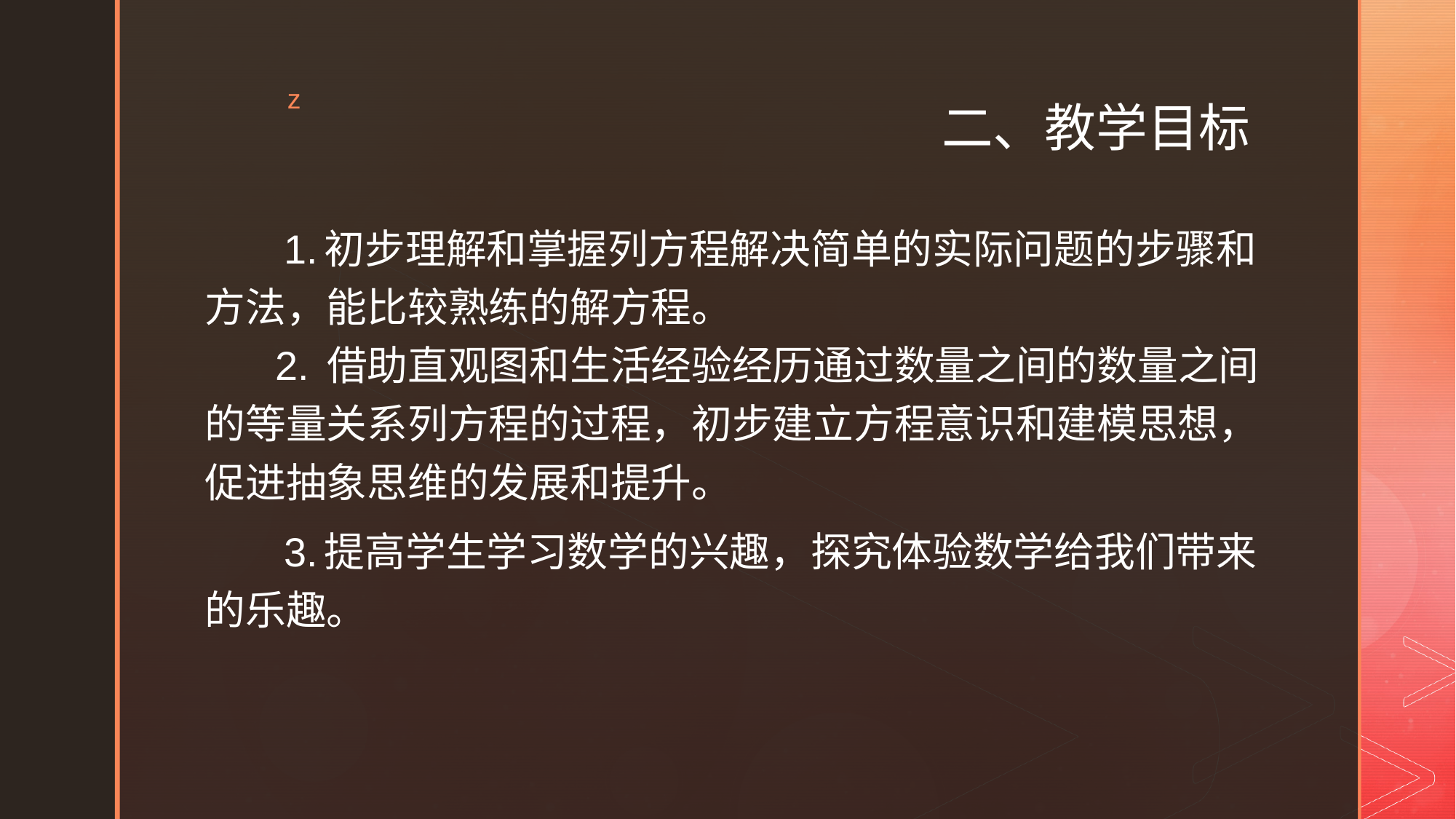

# 二、教学目标
       1.初步理解和掌握列方程解决简单的实际问题的步骤和方法，能比较熟练的解方程。
       2. 借助直观图和生活经验经历通过数量之间的数量之间的等量关系列方程的过程，初步建立方程意识和建模思想，促进抽象思维的发展和提升。
       3.提高学生学习数学的兴趣，探究体验数学给我们带来的乐趣。